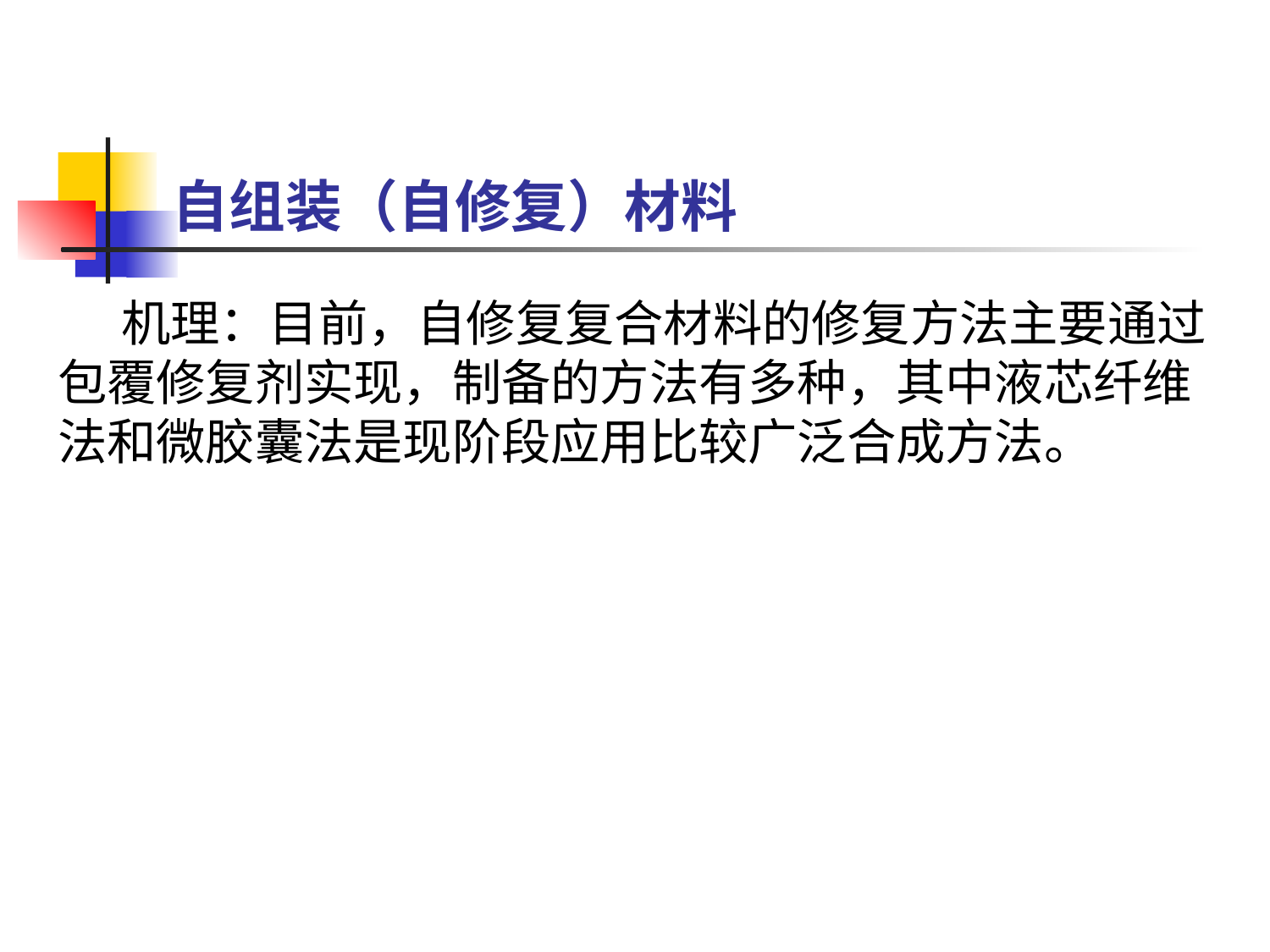

# 自组装（自修复）材料

机理：目前，自修复复合材料的修复方法主要通过包覆修复剂实现，制备的方法有多种，其中液芯纤维法和微胶囊法是现阶段应用比较广泛合成方法。